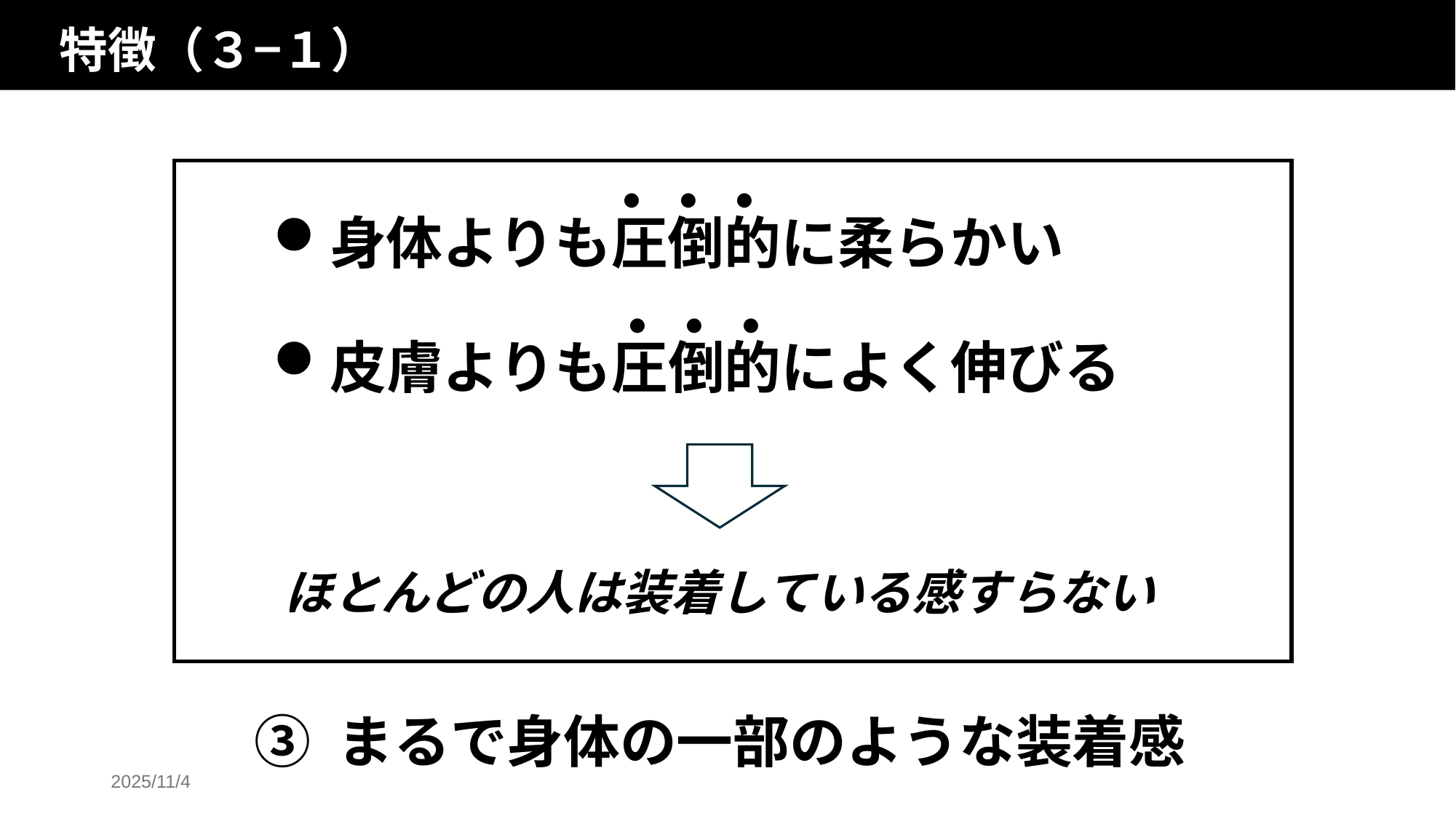

特徴（３−１）

・・・
身体よりも圧倒的に柔らかい
・・・
皮膚よりも圧倒的によく伸びる

ほとんどの人は装着している感すらない
③ まるで身体の一部のような装着感
2025/11/4